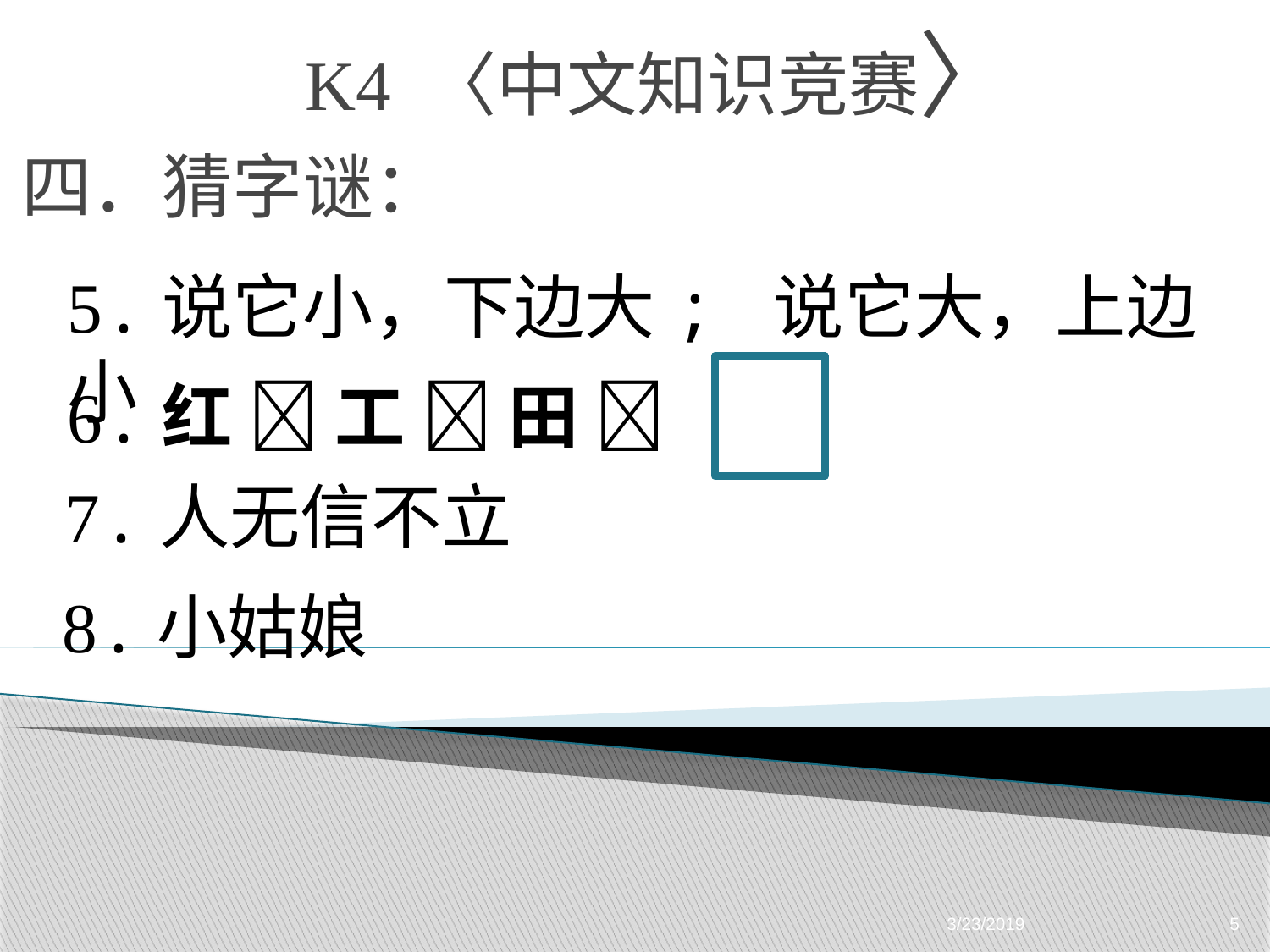

# K4 〈中文知识竞赛〉
四．猜字谜：
5.说它小，下边大; 说它大，上边小

6.红 − 工 + 田 =
 7.人无信不立

8.小姑娘

3/23/2019
5